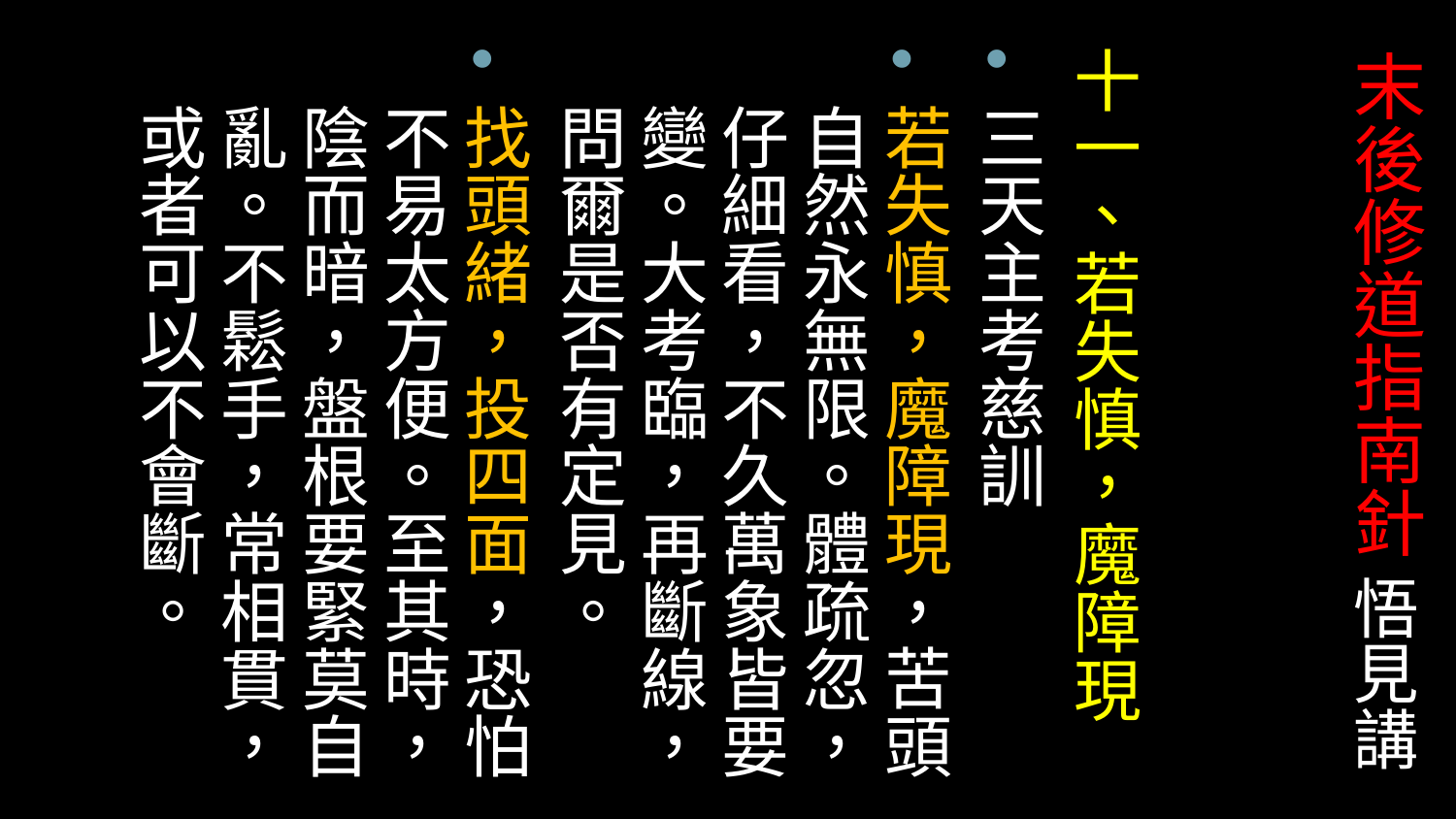

十一、若失慎，魔障現
三天主考慈訓
若失慎，魔障現，苦頭自然永無限。體疏忽，仔細看，不久萬象皆要變。大考臨，再斷線，問爾是否有定見。
找頭緒，投四面，恐怕不易太方便。至其時，陰而暗，盤根要緊莫自亂。不鬆手，常相貫，或者可以不會斷。

# 末後修道指南針 悟見講